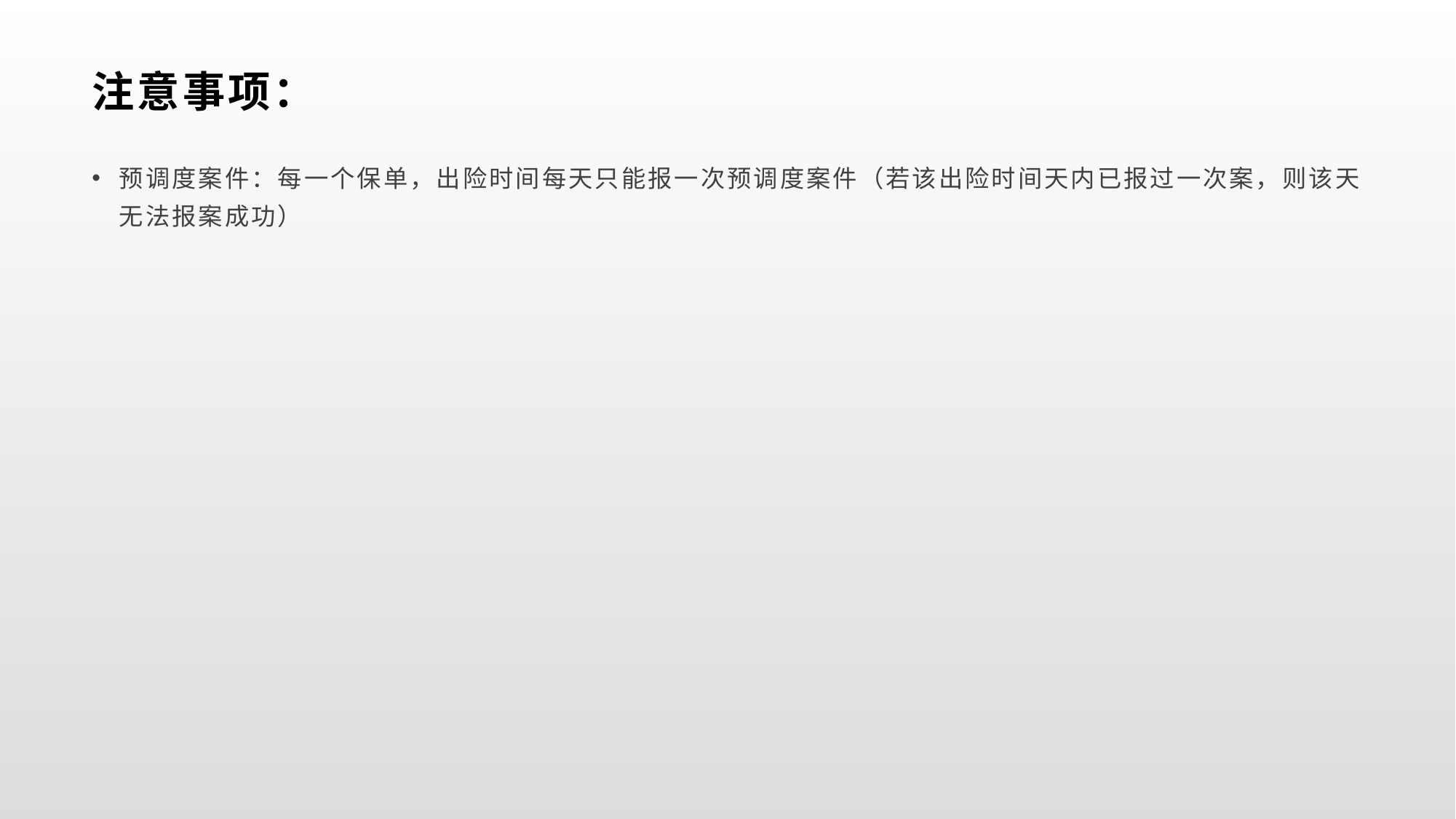

# 注意事项：
预调度案件：每一个保单，出险时间每天只能报一次预调度案件（若该出险时间天内已报过一次案，则该天无法报案成功）